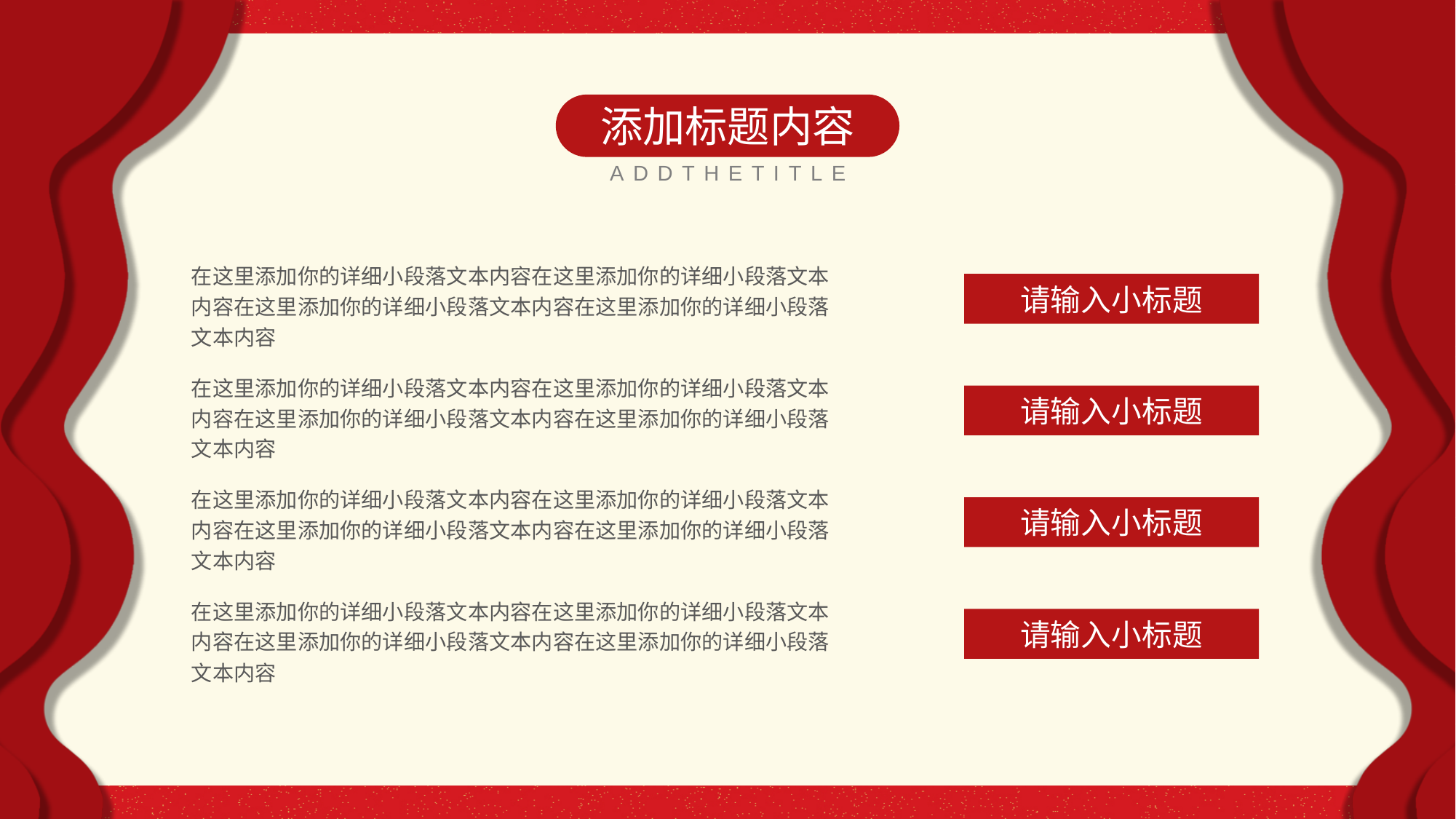

添加标题内容
ADDTHETITLE
请输入小标题
在这里添加你的详细小段落文本内容在这里添加你的详细小段落文本内容在这里添加你的详细小段落文本内容在这里添加你的详细小段落文本内容
请输入小标题
在这里添加你的详细小段落文本内容在这里添加你的详细小段落文本内容在这里添加你的详细小段落文本内容在这里添加你的详细小段落文本内容
请输入小标题
在这里添加你的详细小段落文本内容在这里添加你的详细小段落文本内容在这里添加你的详细小段落文本内容在这里添加你的详细小段落文本内容
请输入小标题
在这里添加你的详细小段落文本内容在这里添加你的详细小段落文本内容在这里添加你的详细小段落文本内容在这里添加你的详细小段落文本内容